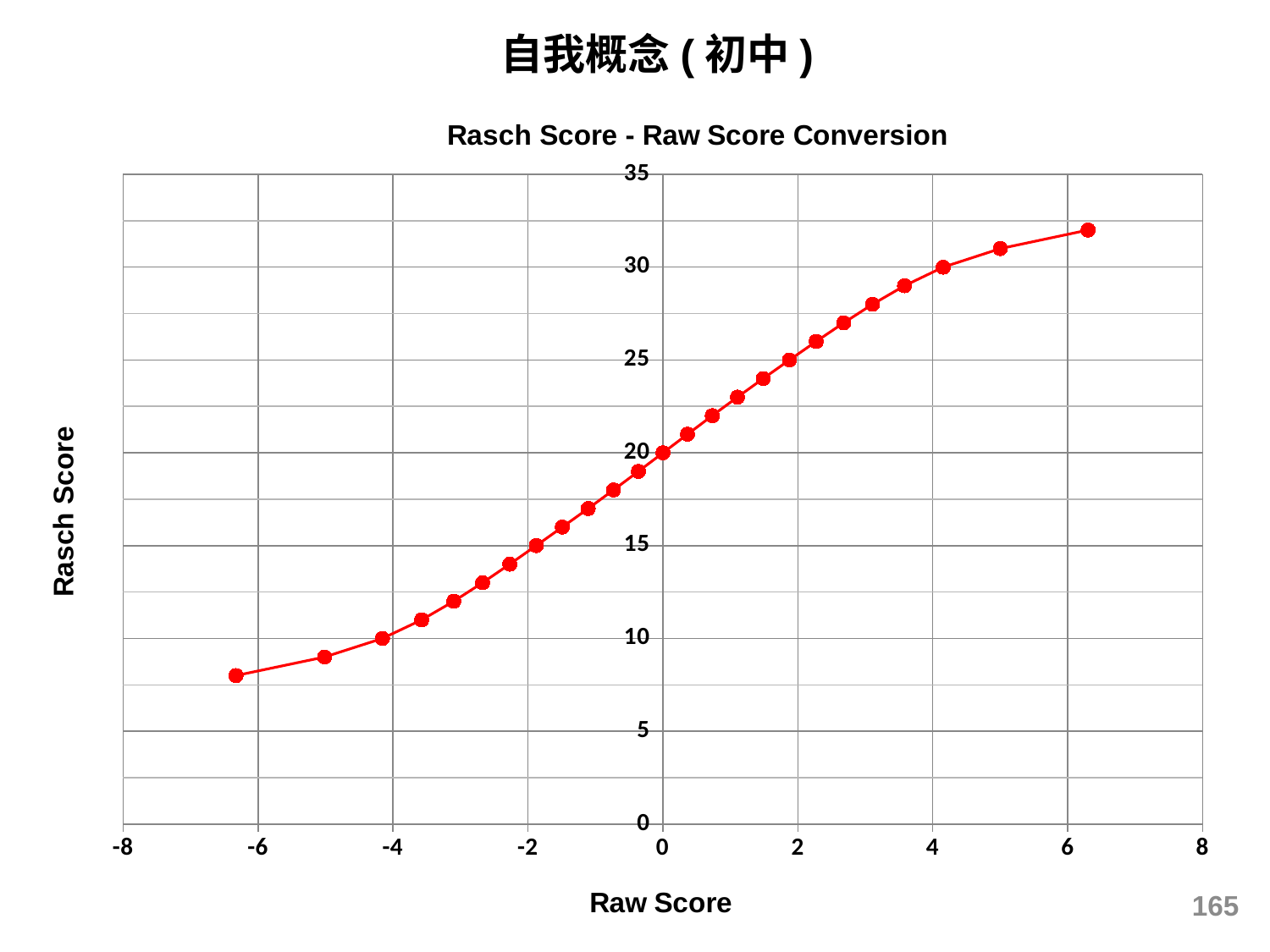

自我概念(初中)

### Chart: Rasch Score - Raw Score Conversion

| Category | Raw Score  |
|---|---|
165